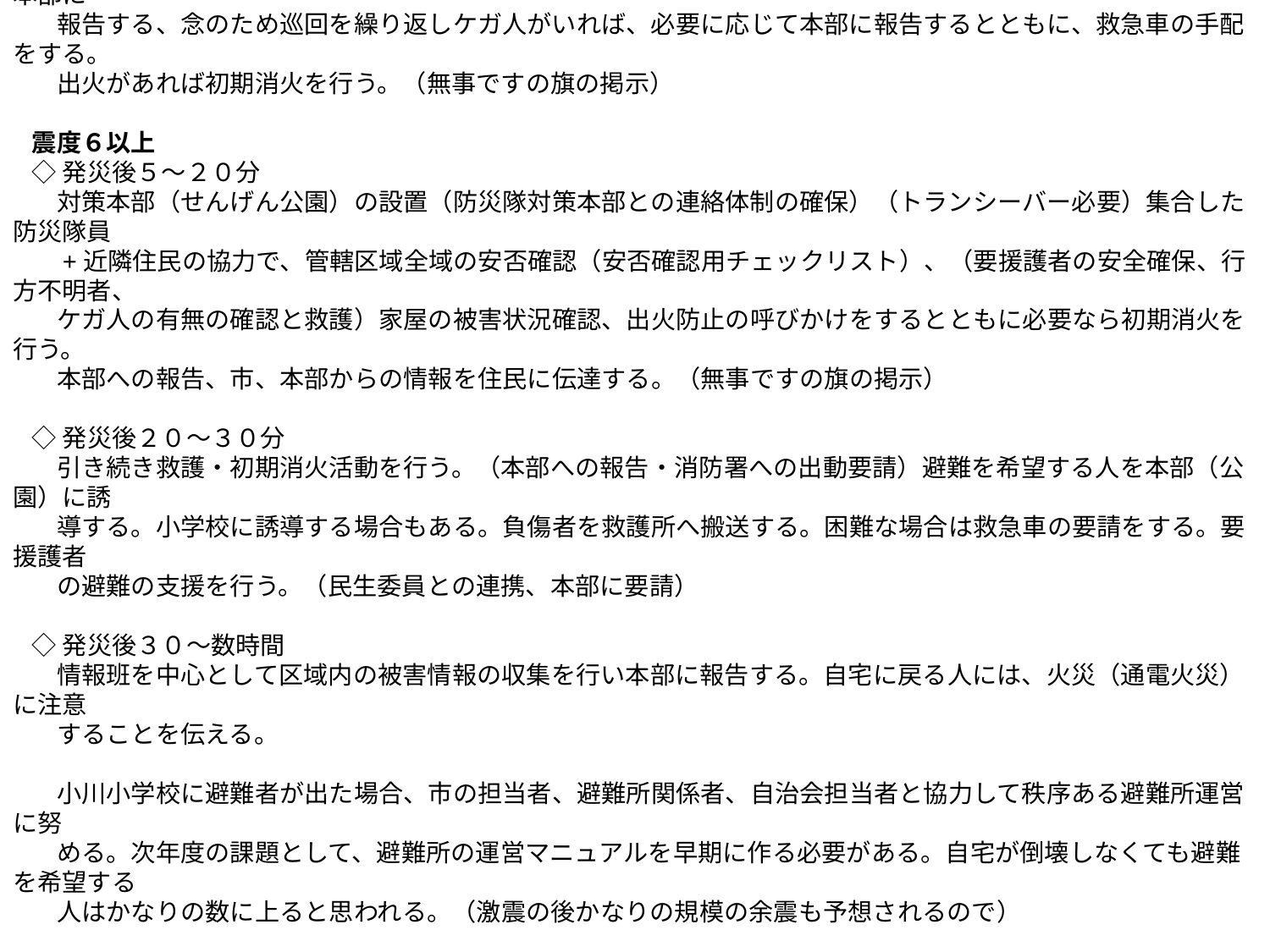

緊急時

震度５強
　発災後５～１０分　支隊長・班長はせんげん公園に集合、管轄区域を巡回し被害の有無を確認し、防災対策本部に
　報告する、念のため巡回を繰り返しケガ人がいれば、必要に応じて本部に報告するとともに、救急車の手配をする。
　出火があれば初期消火を行う。（無事ですの旗の掲示）

震度６以上
◇発災後５～２０分
　対策本部（せんげん公園）の設置（防災隊対策本部との連絡体制の確保）（トランシーバー必要）集合した防災隊員
　+近隣住民の協力で、管轄区域全域の安否確認（安否確認用チェックリスト）、（要援護者の安全確保、行方不明者、
　ケガ人の有無の確認と救護）家屋の被害状況確認、出火防止の呼びかけをするとともに必要なら初期消火を行う。
　本部への報告、市、本部からの情報を住民に伝達する。（無事ですの旗の掲示）

◇発災後２０～３０分
　引き続き救護・初期消火活動を行う。（本部への報告・消防署への出動要請）避難を希望する人を本部（公園）に誘
　導する。小学校に誘導する場合もある。負傷者を救護所へ搬送する。困難な場合は救急車の要請をする。要援護者
　の避難の支援を行う。（民生委員との連携、本部に要請）

◇発災後３０～数時間
　情報班を中心として区域内の被害情報の収集を行い本部に報告する。自宅に戻る人には、火災（通電火災）に注意
　することを伝える。

　小川小学校に避難者が出た場合、市の担当者、避難所関係者、自治会担当者と協力して秩序ある避難所運営に努
　める。次年度の課題として、避難所の運営マニュアルを早期に作る必要がある。自宅が倒壊しなくても避難を希望する
　人はかなりの数に上ると思われる。（激震の後かなりの規模の余震も予想されるので）

以上、主として震度６以上の激震が小川地区を襲った場合、その直後から自主防災隊に求められるであろう事柄を時系
列で記述してみた。大混乱の中でどこまで規律ある活動が可能か疑問はあるが、通常時の啓発・広報活動と訓練活動を
地道に積み重ねていくことが緊急時の活動の支えとなるものと信じている。